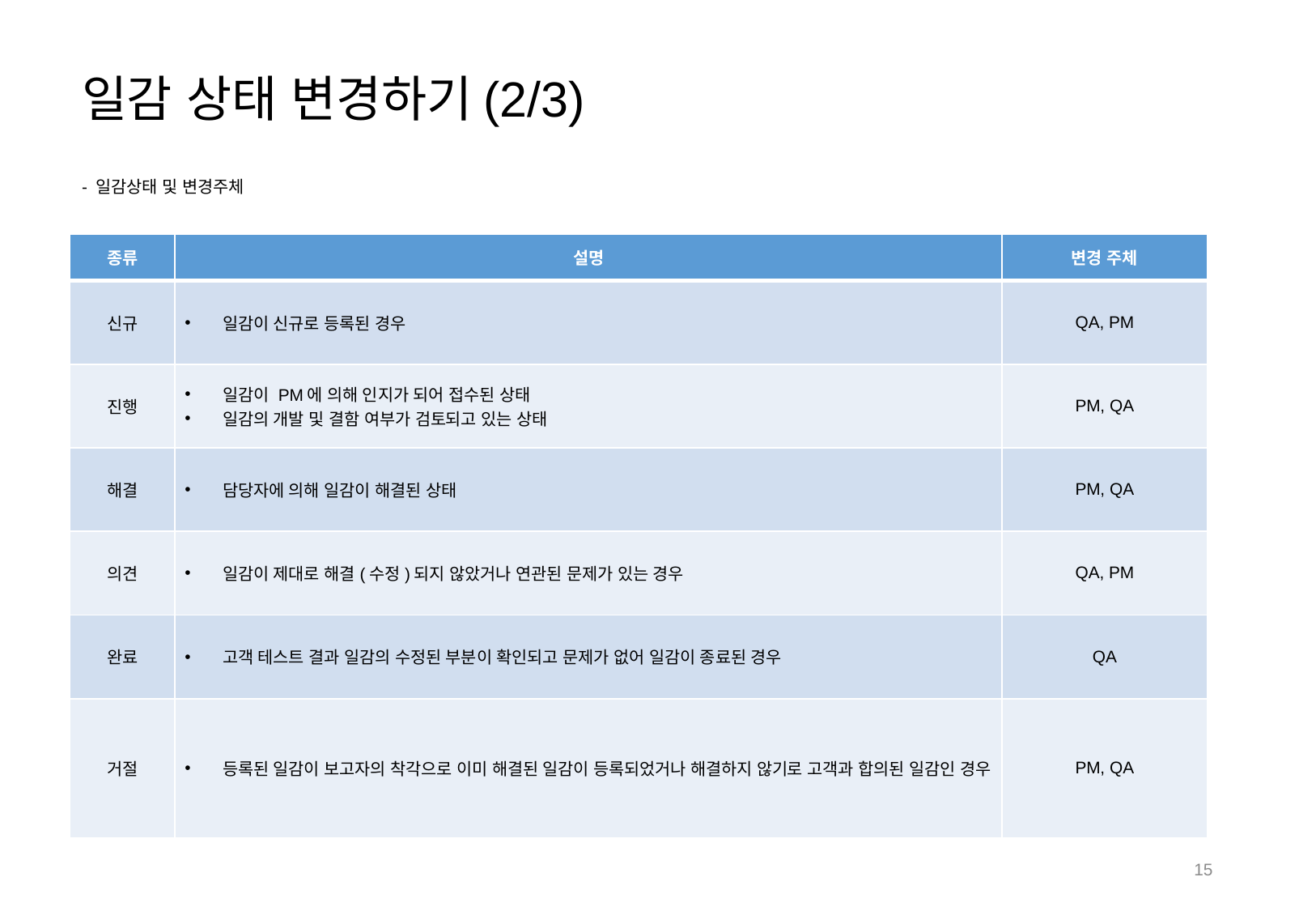

# 일감 상태 변경하기(2/3)
- 일감상태 및 변경주체
| 종류 | 설명 | 변경 주체 |
| --- | --- | --- |
| 신규 | 일감이 신규로 등록된 경우 | QA, PM |
| 진행 | 일감이 PM에 의해 인지가 되어 접수된 상태 일감의 개발 및 결함 여부가 검토되고 있는 상태 | PM, QA |
| 해결 | 담당자에 의해 일감이 해결된 상태 | PM, QA |
| 의견 | 일감이 제대로 해결(수정)되지 않았거나 연관된 문제가 있는 경우 | QA, PM |
| 완료 | 고객 테스트 결과 일감의 수정된 부분이 확인되고 문제가 없어 일감이 종료된 경우 | QA |
| 거절 | 등록된 일감이 보고자의 착각으로 이미 해결된 일감이 등록되었거나 해결하지 않기로 고객과 합의된 일감인 경우 | PM, QA |
15